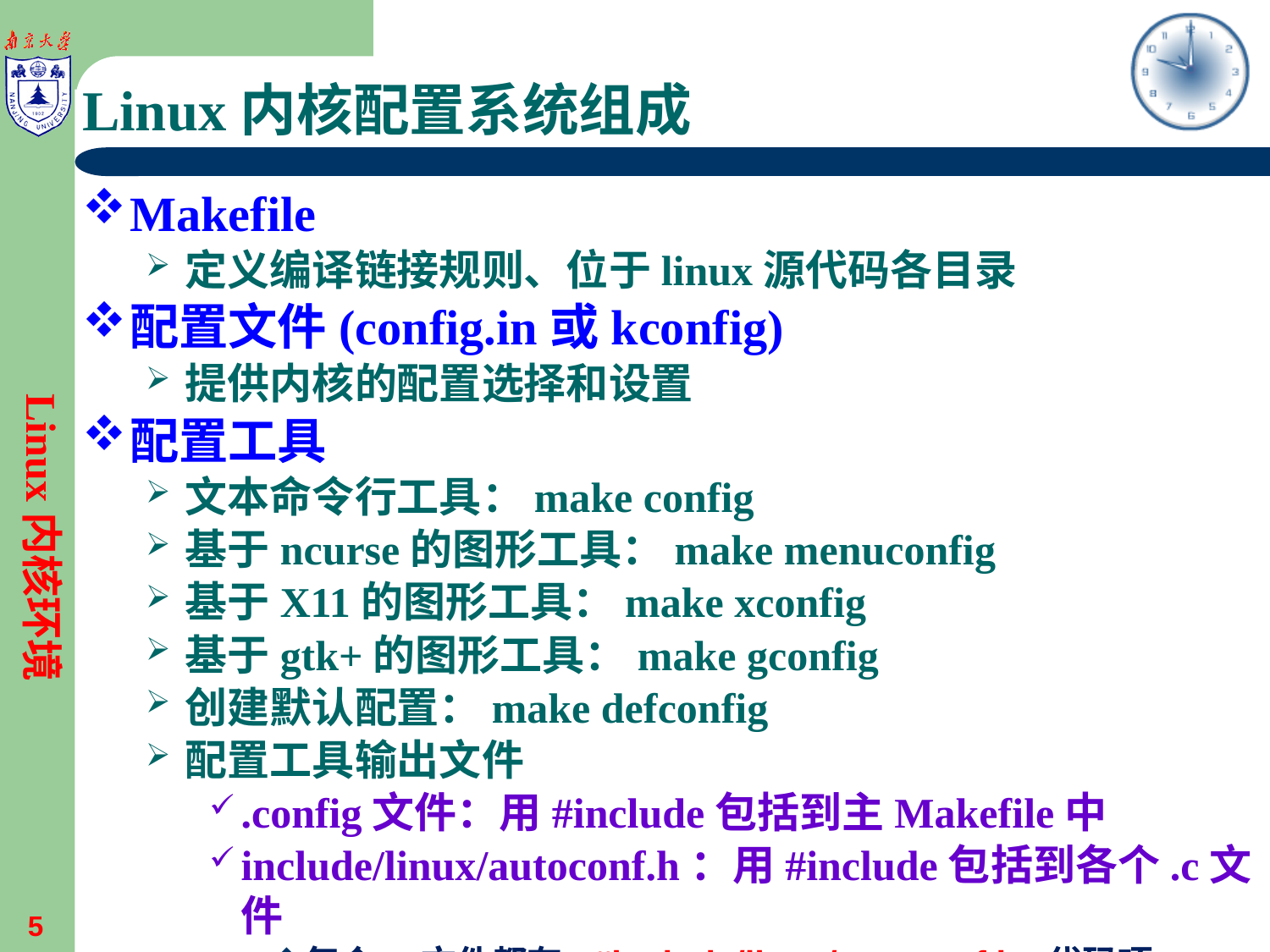

# Linux内核配置系统组成
Makefile
定义编译链接规则、位于linux源代码各目录
配置文件(config.in或kconfig)
提供内核的配置选择和设置
配置工具
文本命令行工具：make config
基于ncurse的图形工具：make menuconfig
基于X11的图形工具：make xconfig
基于gtk+的图形工具：make gconfig
创建默认配置：make defconfig
配置工具输出文件
.config文件：用#include包括到主Makefile中
include/linux/autoconf.h：用#include包括到各个.c文件
每个.c文件都有<#include/linux/autoconf.h>代码项
Linux内核环境
5